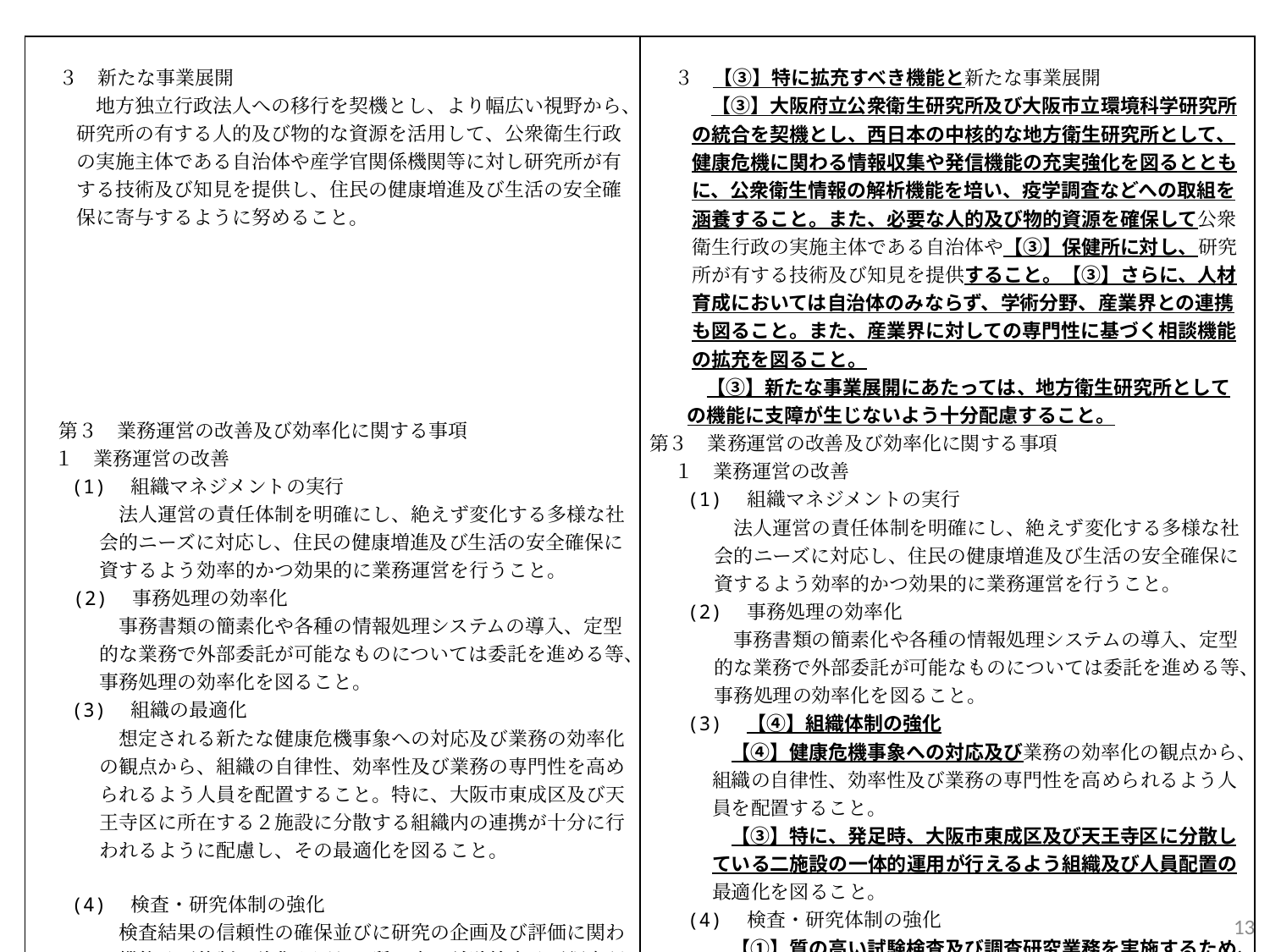

| ３　新たな事業展開 　地方独立行政法人への移行を契機とし、より幅広い視野から、研究所の有する人的及び物的な資源を活用して、公衆衛生行政の実施主体である自治体や産学官関係機関等に対し研究所が有する技術及び知見を提供し、住民の健康増進及び生活の安全確保に寄与するように努めること。 第３　業務運営の改善及び効率化に関する事項 １　業務運営の改善 (1)　組織マネジメントの実行 　法人運営の責任体制を明確にし、絶えず変化する多様な社会的ニーズに対応し、住民の健康増進及び生活の安全確保に資するよう効率的かつ効果的に業務運営を行うこと。 (2)　事務処理の効率化 　事務書類の簡素化や各種の情報処理システムの導入、定型的な業務で外部委託が可能なものについては委託を進める等、事務処理の効率化を図ること。 (3)　組織の最適化 　想定される新たな健康危機事象への対応及び業務の効率化の観点から、組織の自律性、効率性及び業務の専門性を高められるよう人員を配置すること。特に、大阪市東成区及び天王寺区に所在する２施設に分散する組織内の連携が十分に行われるように配慮し、その最適化を図ること。 (4)　検査・研究体制の強化 　検査結果の信頼性の確保並びに研究の企画及び評価に関わる機能及び体制の強化を図り、質の高い試験検査及び調査研究業務を実施すること。 | ３　【③】特に拡充すべき機能と新たな事業展開 　【③】大阪府立公衆衛生研究所及び大阪市立環境科学研究所の統合を契機とし、西日本の中核的な地方衛生研究所として、健康危機に関わる情報収集や発信機能の充実強化を図るとともに、公衆衛生情報の解析機能を培い、疫学調査などへの取組を涵養すること。また、必要な人的及び物的資源を確保して公衆衛生行政の実施主体である自治体や【③】保健所に対し、研究所が有する技術及び知見を提供すること。【③】さらに、人材育成においては自治体のみならず、学術分野、産業界との連携も図ること。また、産業界に対しての専門性に基づく相談機能の拡充を図ること。 　【③】新たな事業展開にあたっては、地方衛生研究所としての機能に支障が生じないよう十分配慮すること。 第３　業務運営の改善及び効率化に関する事項 １　業務運営の改善 (1)　組織マネジメントの実行 　法人運営の責任体制を明確にし、絶えず変化する多様な社会的ニーズに対応し、住民の健康増進及び生活の安全確保に資するよう効率的かつ効果的に業務運営を行うこと。 (2)　事務処理の効率化 　事務書類の簡素化や各種の情報処理システムの導入、定型的な業務で外部委託が可能なものについては委託を進める等、事務処理の効率化を図ること。 (3)　【④】組織体制の強化 　【④】健康危機事象への対応及び業務の効率化の観点から、組織の自律性、効率性及び業務の専門性を高められるよう人員を配置すること。 　【③】特に、発足時、大阪市東成区及び天王寺区に分散している二施設の一体的運用が行えるよう組織及び人員配置の最適化を図ること。 (4)　検査・研究体制の強化 　【①】質の高い試験検査及び調査研究業務を実施するため、検査結果の信頼性の確保、公衆衛生情報の収集・解析・提供及び疫学調査の実施・研修機能の確立並びに研究の企画・評価についての機能・体制の強化を図ること。 |
| --- | --- |
13